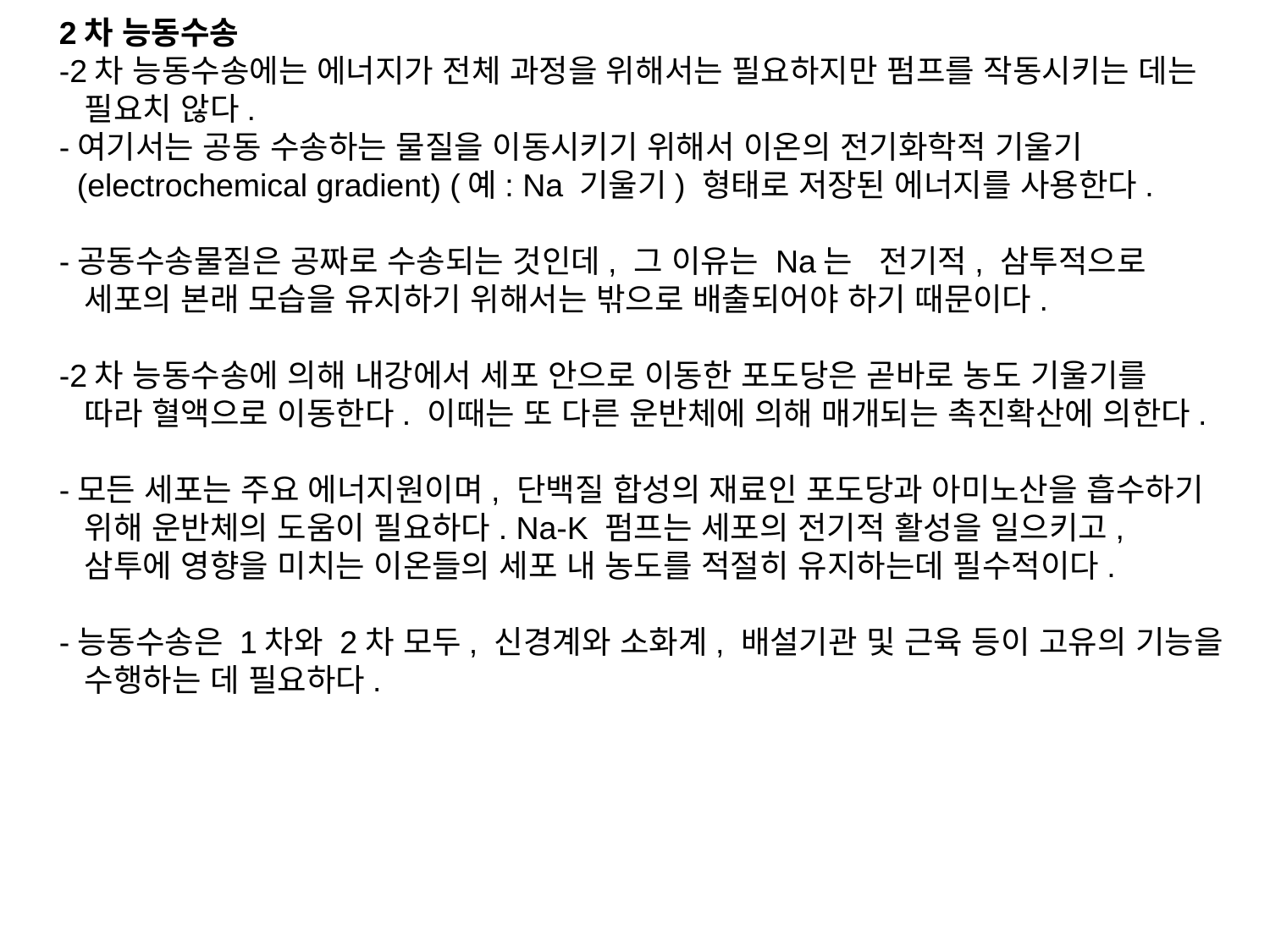

2차 능동수송
-2차 능동수송에는 에너지가 전체 과정을 위해서는 필요하지만 펌프를 작동시키는 데는
  필요치 않다.
-여기서는 공동 수송하는 물질을 이동시키기 위해서 이온의 전기화학적 기울기
  (electrochemical gradient) (예: Na 기울기) 형태로 저장된 에너지를 사용한다.

-공동수송물질은 공짜로 수송되는 것인데, 그 이유는 Na는   전기적, 삼투적으로
  세포의 본래 모습을 유지하기 위해서는 밖으로 배출되어야 하기 때문이다.

-2차 능동수송에 의해 내강에서 세포 안으로 이동한 포도당은 곧바로 농도 기울기를
  따라 혈액으로 이동한다. 이때는 또 다른 운반체에 의해 매개되는 촉진확산에 의한다.

-모든 세포는 주요 에너지원이며, 단백질 합성의 재료인 포도당과 아미노산을 흡수하기
  위해 운반체의 도움이 필요하다. Na-K 펌프는 세포의 전기적 활성을 일으키고,
  삼투에 영향을 미치는 이온들의 세포 내 농도를 적절히 유지하는데 필수적이다.

-능동수송은 1차와 2차 모두, 신경계와 소화계, 배설기관 및 근육 등이 고유의 기능을
  수행하는 데 필요하다.